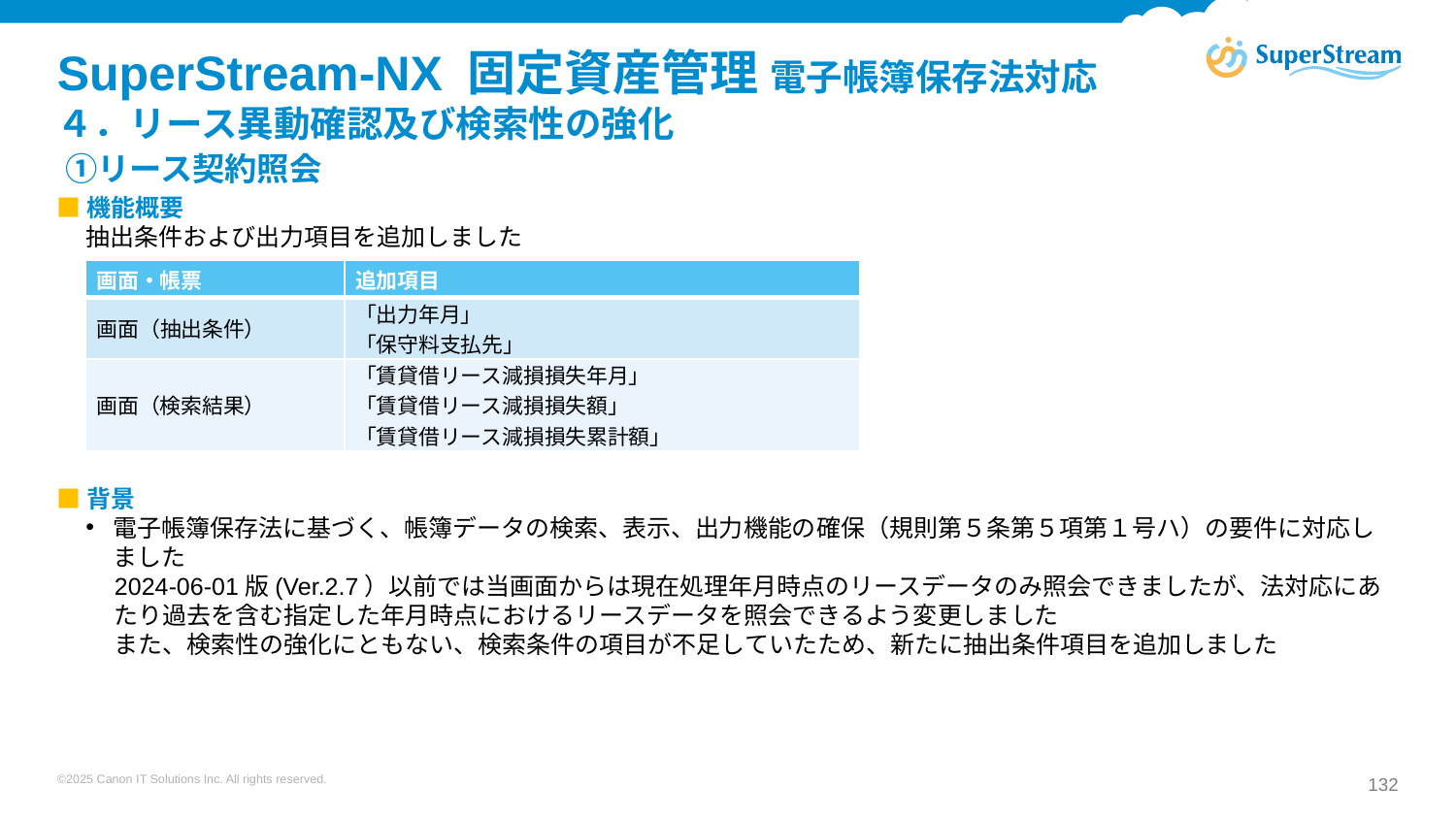

# SuperStream-NX 固定資産管理 電子帳簿保存法対応 ４．リース異動確認及び検索性の強化 ①リース契約照会
■機能概要
抽出条件および出力項目を追加しました

■背景
電子帳簿保存法に基づく、帳簿データの検索、表示、出力機能の確保（規則第５条第５項第１号ハ）の要件に対応しました
2024-06-01版(Ver.2.7）以前では当画面からは現在処理年月時点のリースデータのみ照会できましたが、法対応にあたり過去を含む指定した年月時点におけるリースデータを照会できるよう変更しました
また、検索性の強化にともない、検索条件の項目が不足していたため、新たに抽出条件項目を追加しました

| 画面・帳票 | 追加項目 |
| --- | --- |
| 画面（抽出条件） | 「出力年月」 「保守料支払先」 |
| 画面（検索結果） | 「賃貸借リース減損損失年月」 「賃貸借リース減損損失額」 「賃貸借リース減損損失累計額」 |
©2025 Canon IT Solutions Inc. All rights reserved.
132